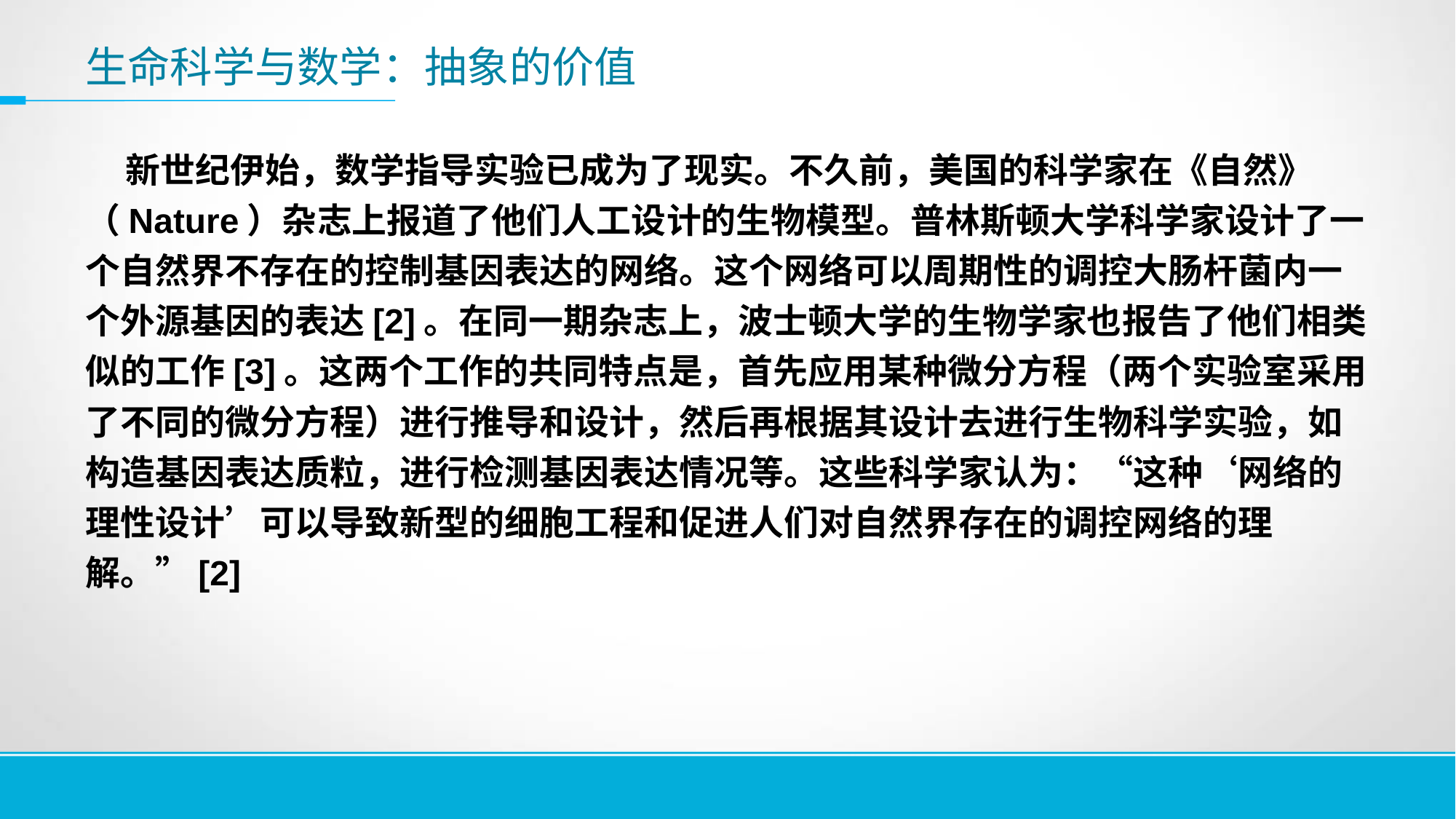

# 生命科学与数学：抽象的价值
    新世纪伊始，数学指导实验已成为了现实。不久前，美国的科学家在《自然》（Nature）杂志上报道了他们人工设计的生物模型。普林斯顿大学科学家设计了一个自然界不存在的控制基因表达的网络。这个网络可以周期性的调控大肠杆菌内一个外源基因的表达[2]。在同一期杂志上，波士顿大学的生物学家也报告了他们相类似的工作[3]。这两个工作的共同特点是，首先应用某种微分方程（两个实验室采用了不同的微分方程）进行推导和设计，然后再根据其设计去进行生物科学实验，如构造基因表达质粒，进行检测基因表达情况等。这些科学家认为：“这种‘网络的理性设计’可以导致新型的细胞工程和促进人们对自然界存在的调控网络的理解。”[2]